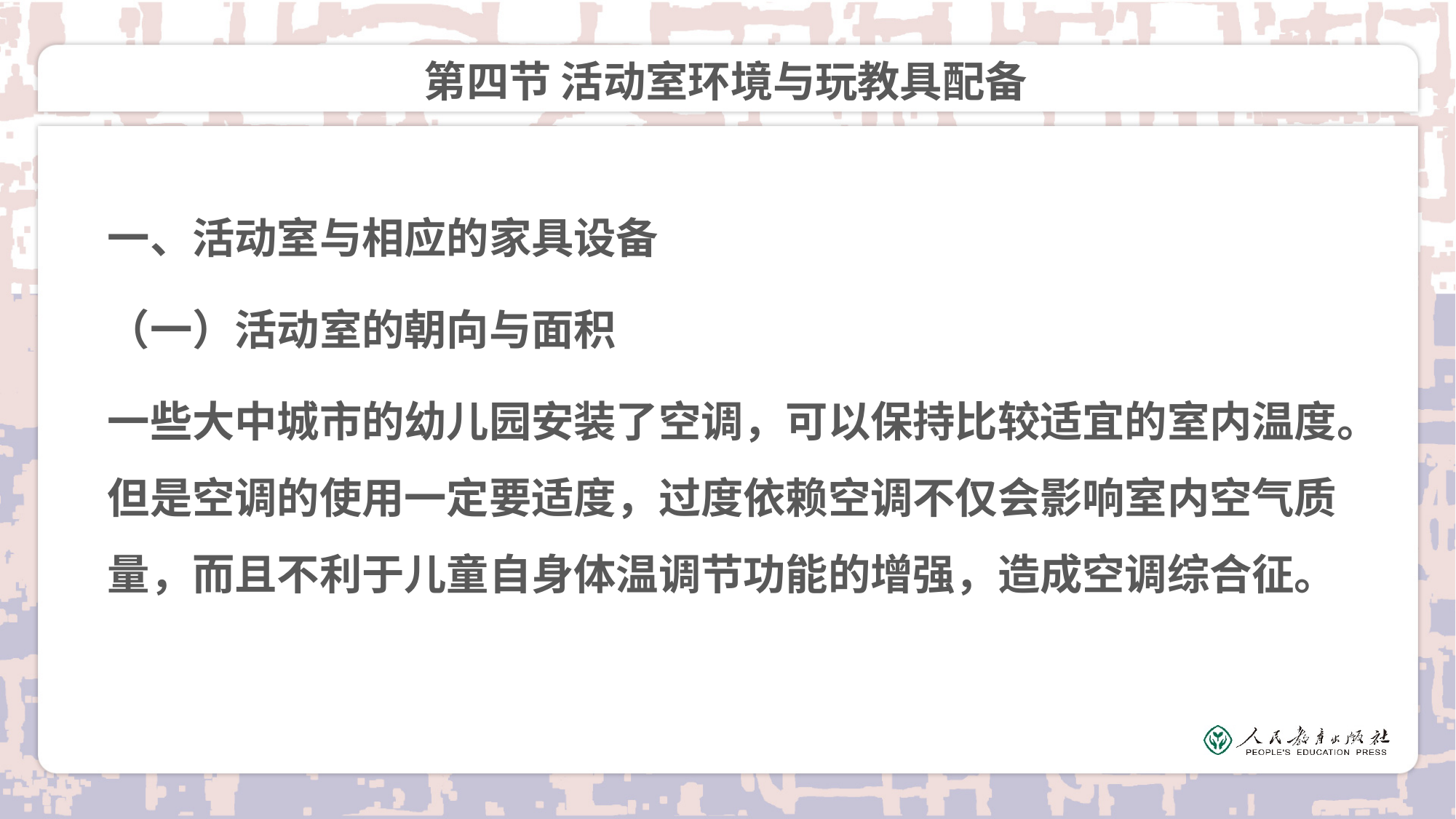

# 第四节 活动室环境与玩教具配备
一、活动室与相应的家具设备
（一）活动室的朝向与面积
一些大中城市的幼儿园安装了空调，可以保持比较适宜的室内温度。但是空调的使用一定要适度，过度依赖空调不仅会影响室内空气质量，而且不利于儿童自身体温调节功能的增强，造成空调综合征。